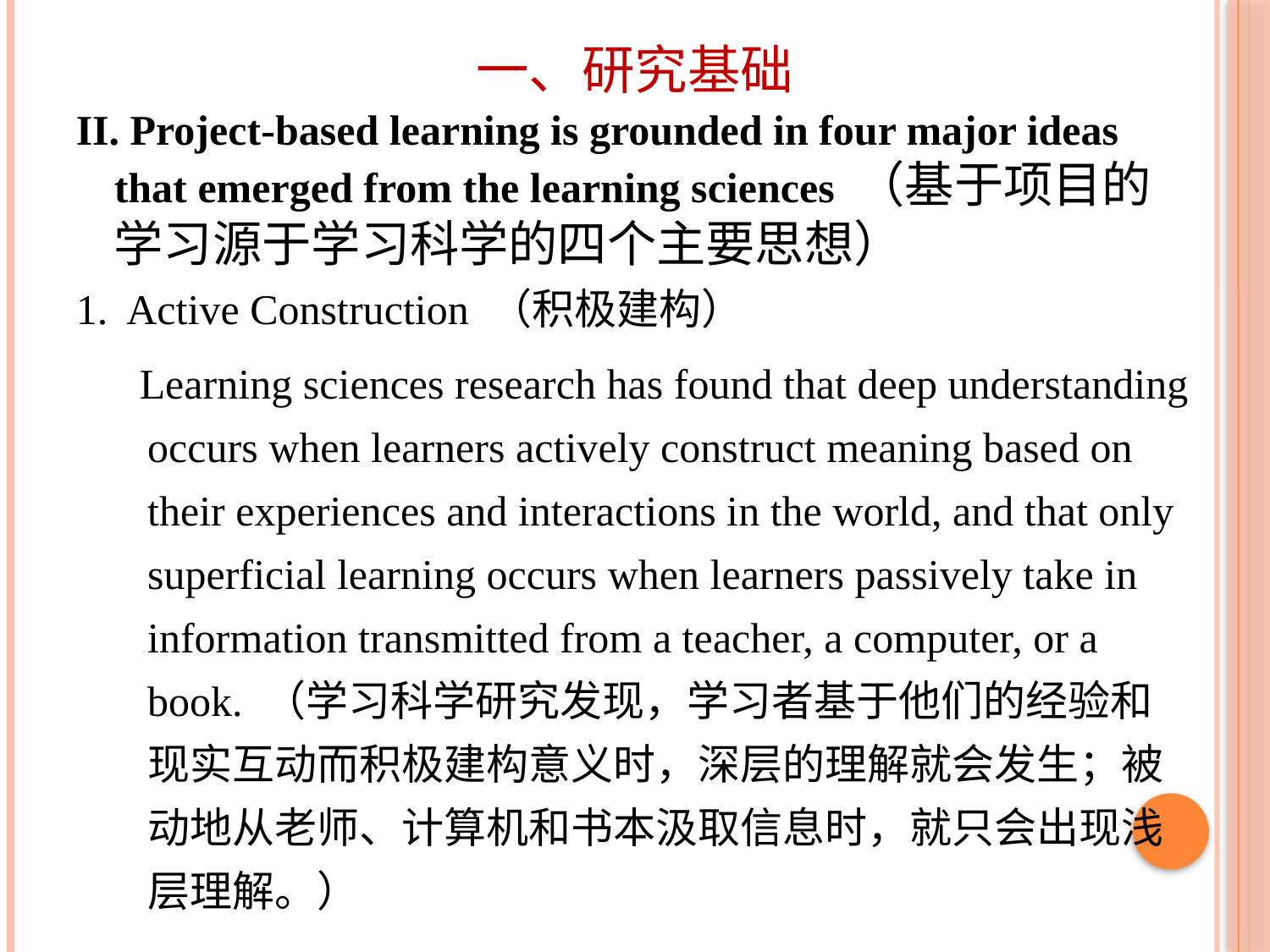

# 一、研究基础
II. Project-based learning is grounded in four major ideas that emerged from the learning sciences （基于项目的学习源于学习科学的四个主要思想）
1.  Active Construction （积极建构）
      Learning sciences research has found that deep understanding occurs when learners actively construct meaning based on their experiences and interactions in the world, and that only superficial learning occurs when learners passively take in information transmitted from a teacher, a computer, or a book. （学习科学研究发现，学习者基于他们的经验和现实互动而积极建构意义时，深层的理解就会发生；被动地从老师、计算机和书本汲取信息时，就只会出现浅层理解。）